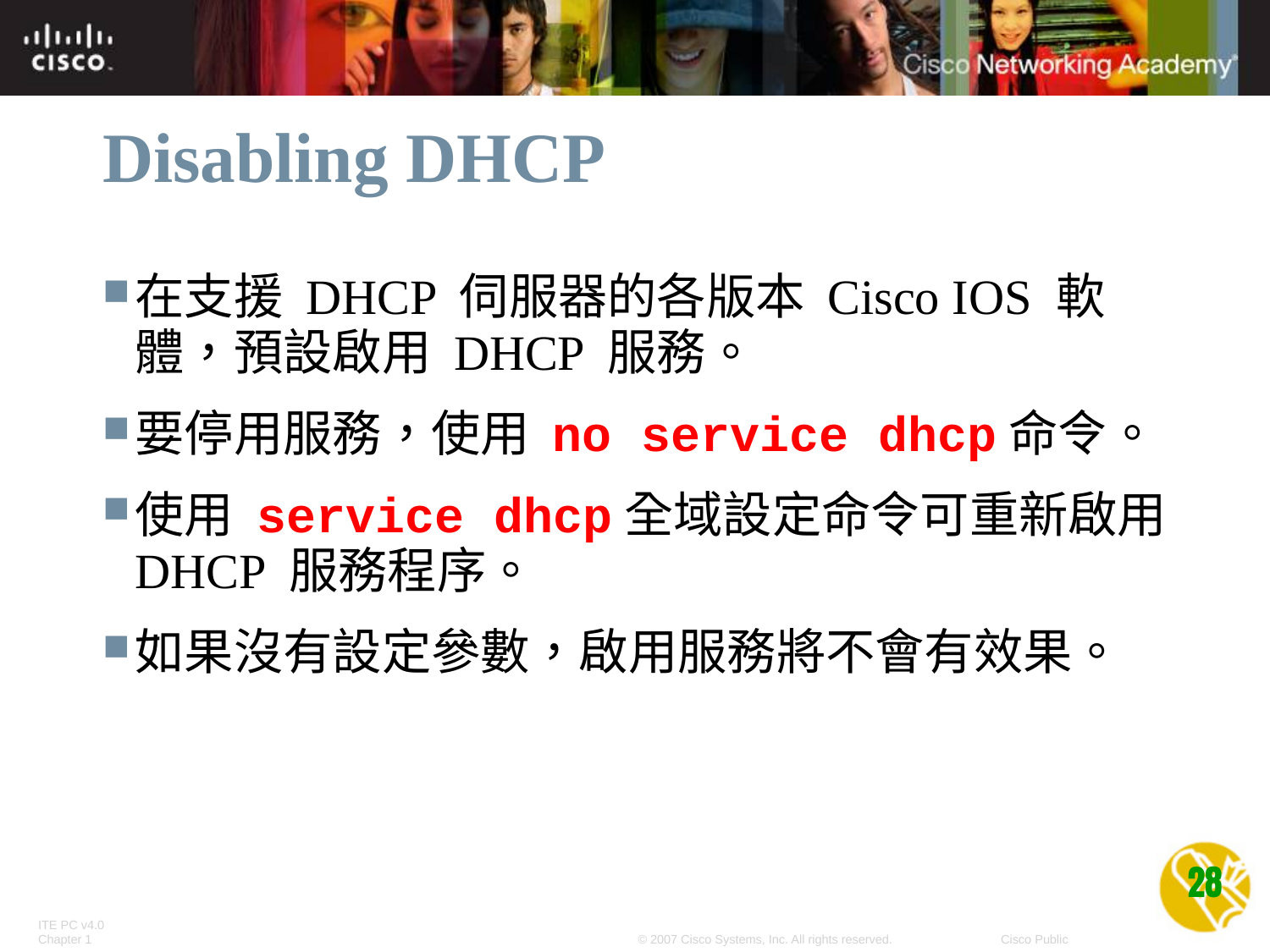

# Disabling DHCP
在支援 DHCP 伺服器的各版本 Cisco IOS 軟體，預設啟用 DHCP 服務。
要停用服務，使用 no service dhcp命令。
使用 service dhcp全域設定命令可重新啟用 DHCP 服務程序。
如果沒有設定參數，啟用服務將不會有效果。